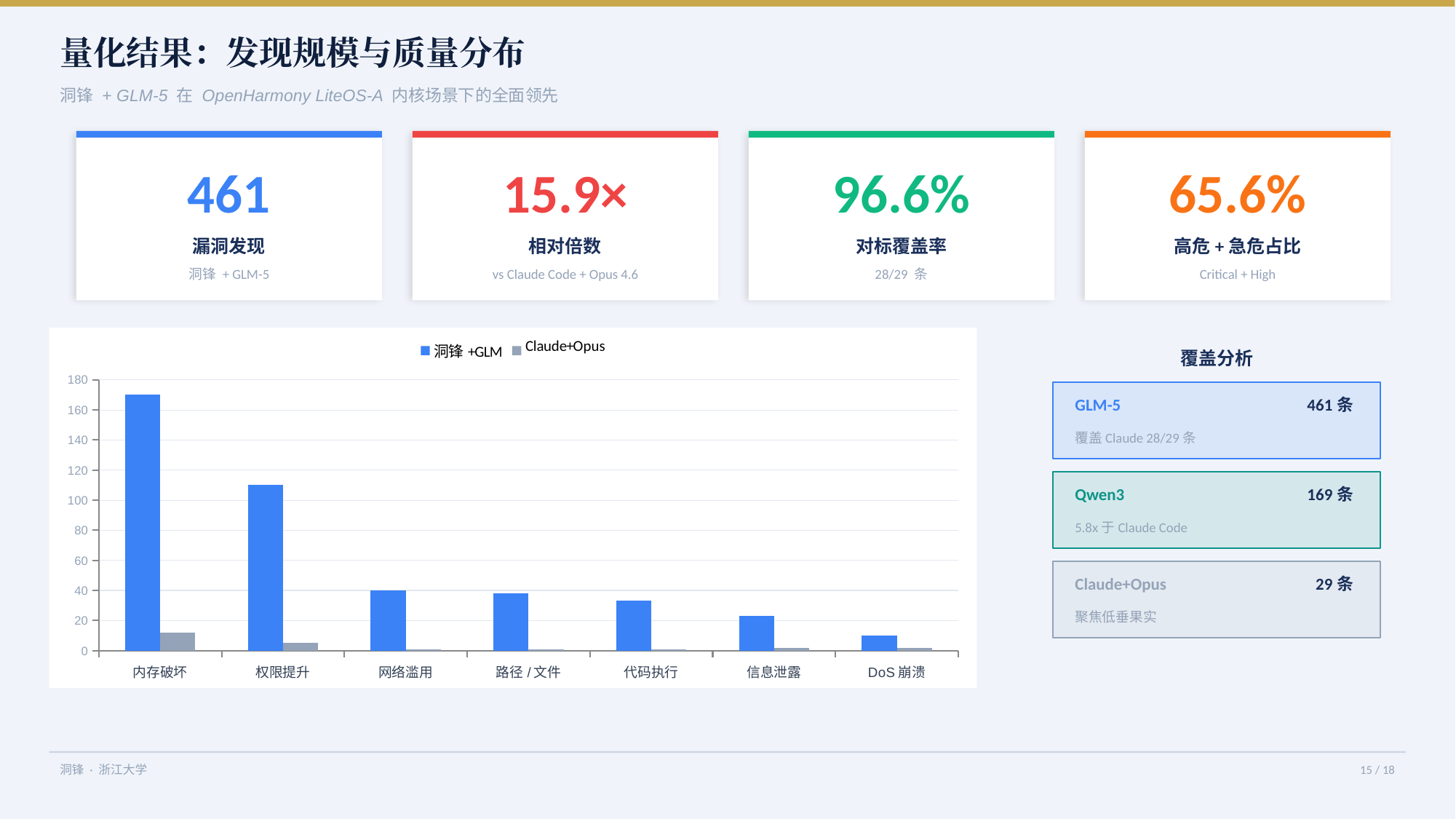

量化结果：发现规模与质量分布
洞锋 + GLM-5 在 OpenHarmony LiteOS-A 内核场景下的全面领先

461
15.9×
96.6%
65.6%
漏洞发现
相对倍数
对标覆盖率
高危+急危占比
洞锋 + GLM-5
vs Claude Code + Opus 4.6
28/29 条
Critical + High

### Chart

| Category | 洞锋+GLM | Claude+Opus |
|---|---|---|
| 内存破坏 | 170.0 | 12.0 |
| 权限提升 | 110.0 | 5.0 |
| 网络滥用 | 40.0 | 1.0 |
| 路径/文件 | 38.0 | 1.0 |
| 代码执行 | 33.0 | 1.0 |
| 信息泄露 | 23.0 | 2.0 |
| DoS崩溃 | 10.0 | 2.0 |
覆盖分析

GLM-5
461条
覆盖Claude 28/29条

Qwen3
169条
5.8x于Claude Code

Claude+Opus
29条
聚焦低垂果实

洞锋 · 浙江大学
15 / 18